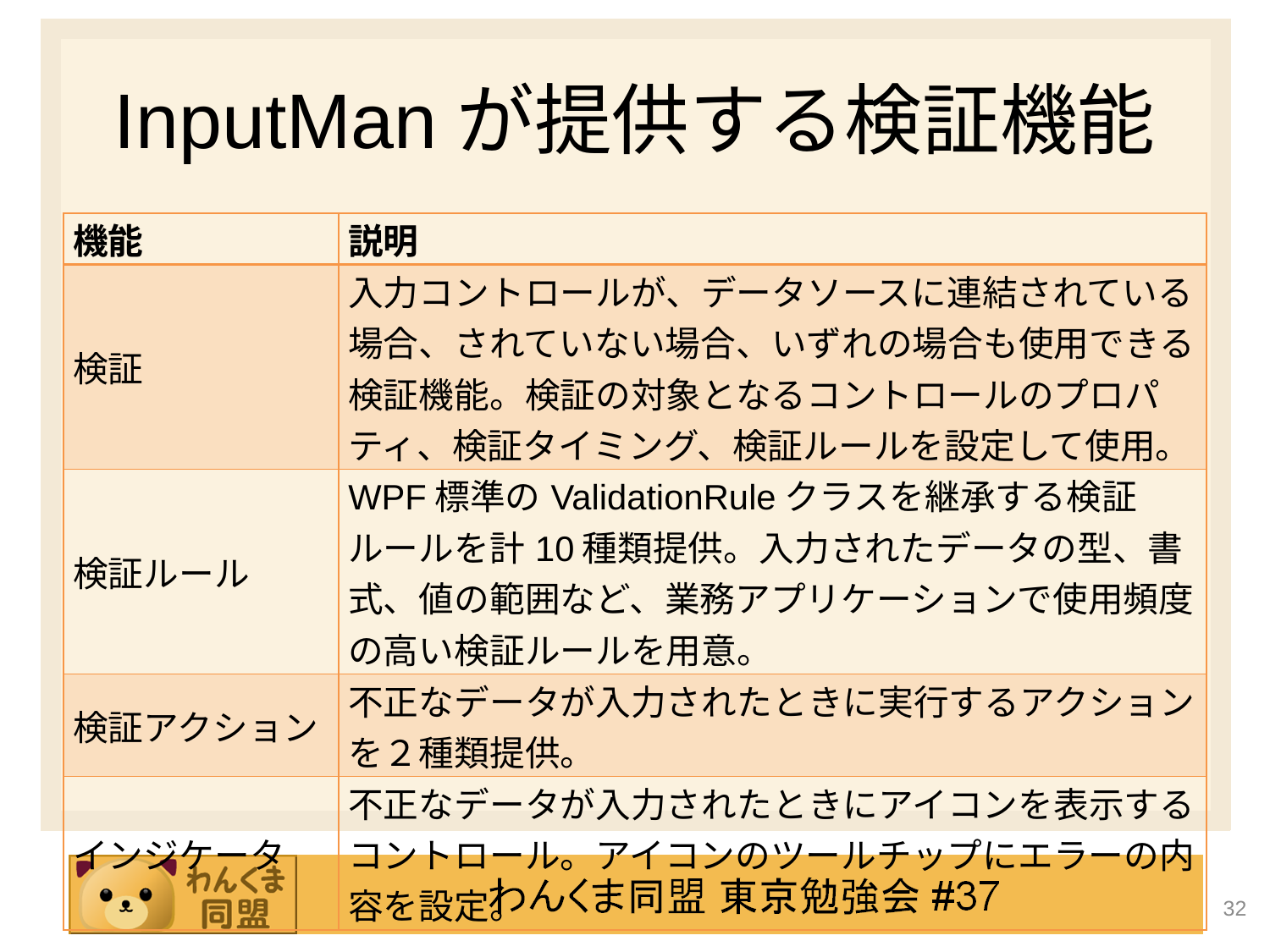

# InputManが提供する検証機能
| 機能 | 説明 |
| --- | --- |
| 検証 | 入力コントロールが、データソースに連結されている場合、されていない場合、いずれの場合も使用できる検証機能。検証の対象となるコントロールのプロパティ、検証タイミング、検証ルールを設定して使用。 |
| 検証ルール | WPF標準のValidationRuleクラスを継承する検証ルールを計10種類提供。入力されたデータの型、書式、値の範囲など、業務アプリケーションで使用頻度の高い検証ルールを用意。 |
| 検証アクション | 不正なデータが入力されたときに実行するアクションを２種類提供。 |
| インジケータ | 不正なデータが入力されたときにアイコンを表示するコントロール。アイコンのツールチップにエラーの内容を設定。 |
32